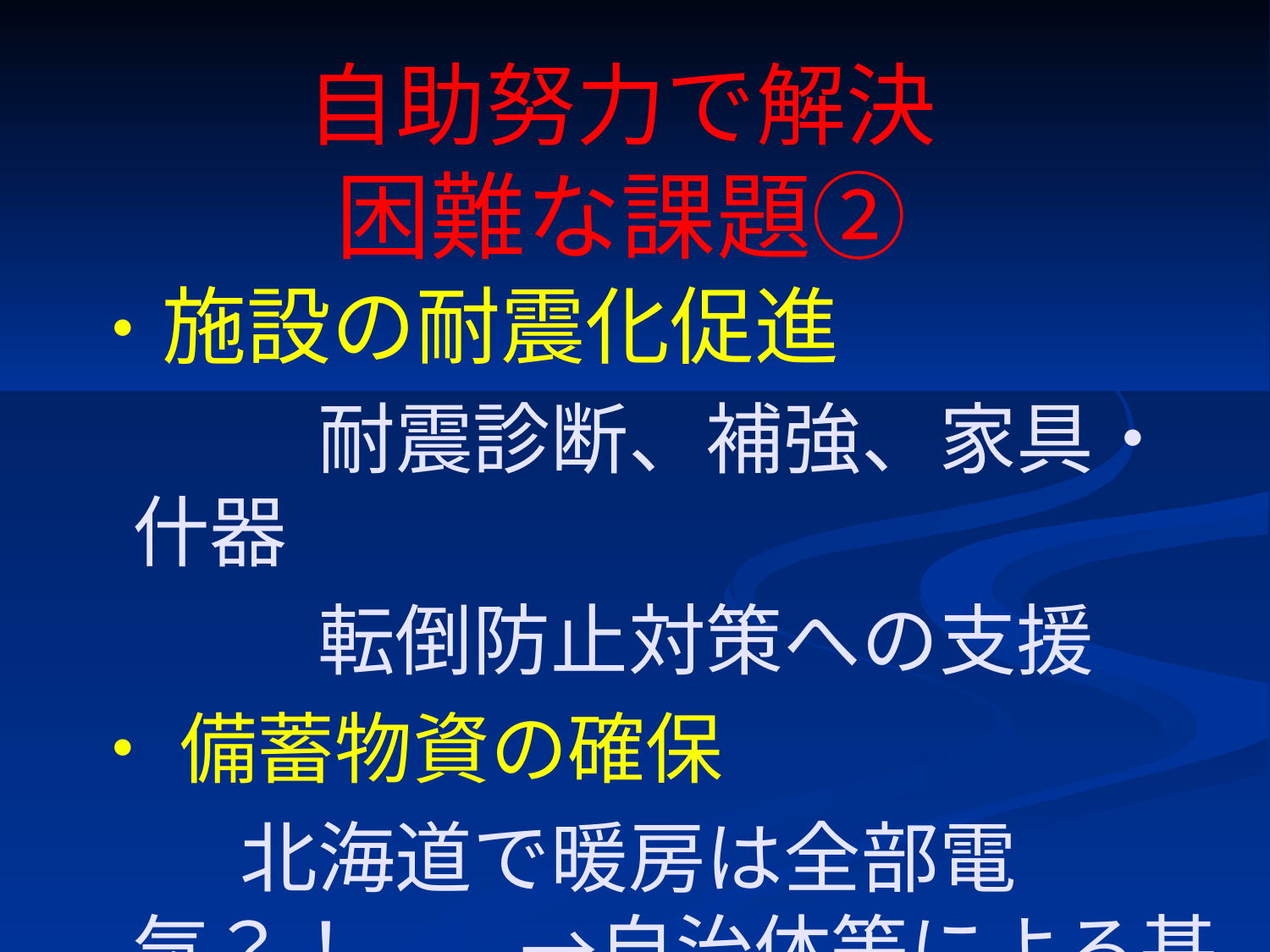

# 自助努力で解決 困難な課題②
・施設の耐震化促進
　　　耐震診断、補強、家具・什器
　　　転倒防止対策への支援
・ 備蓄物資の確保
　　北海道で暖房は全部電気？！　　→自治体等による基準作成